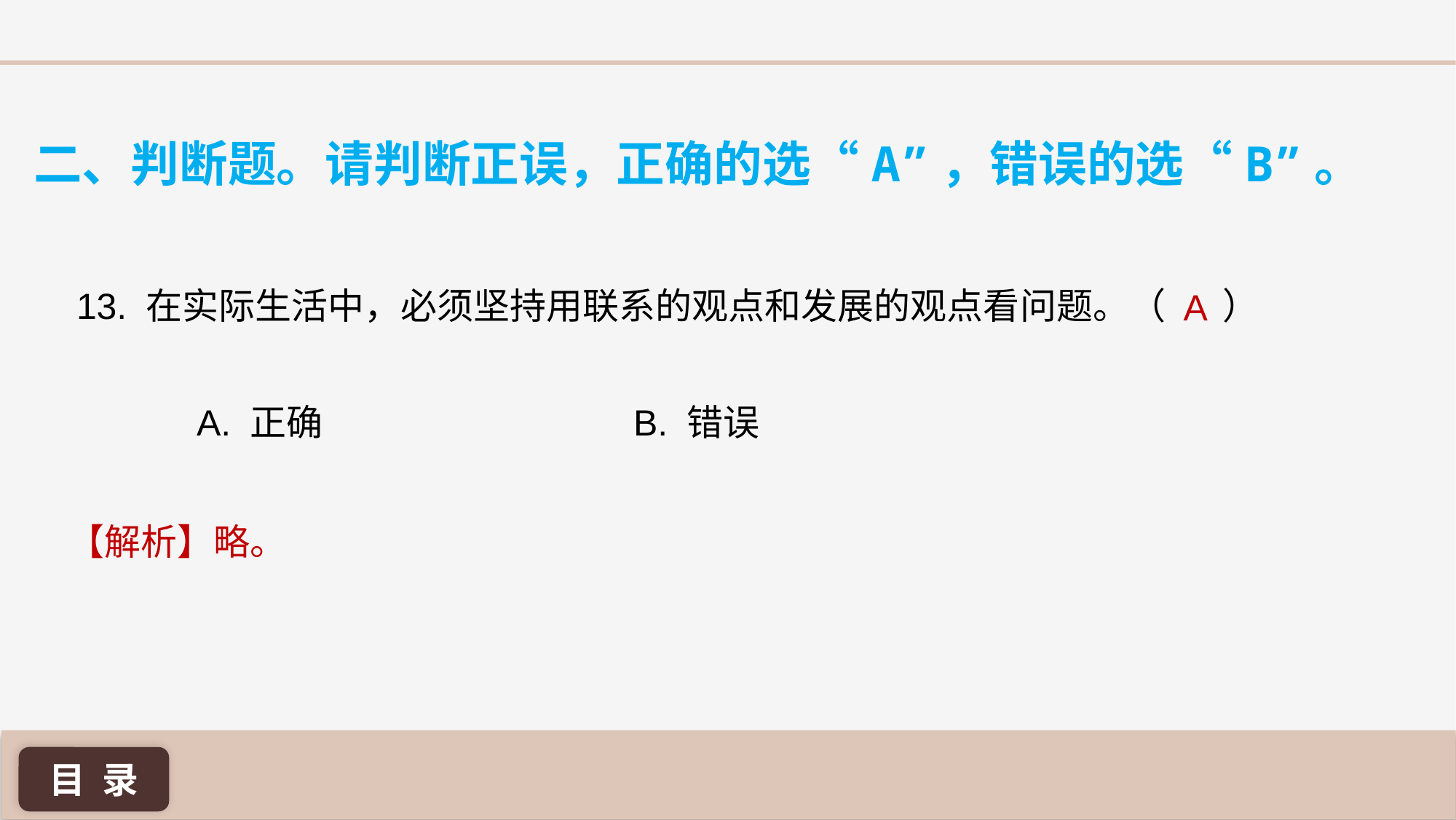

二、判断题。请判断正误，正确的选“A”，错误的选“B”。
A
13. 在实际生活中，必须坚持用联系的观点和发展的观点看问题。（       ）
A. 正确 			B. 错误
【解析】略。